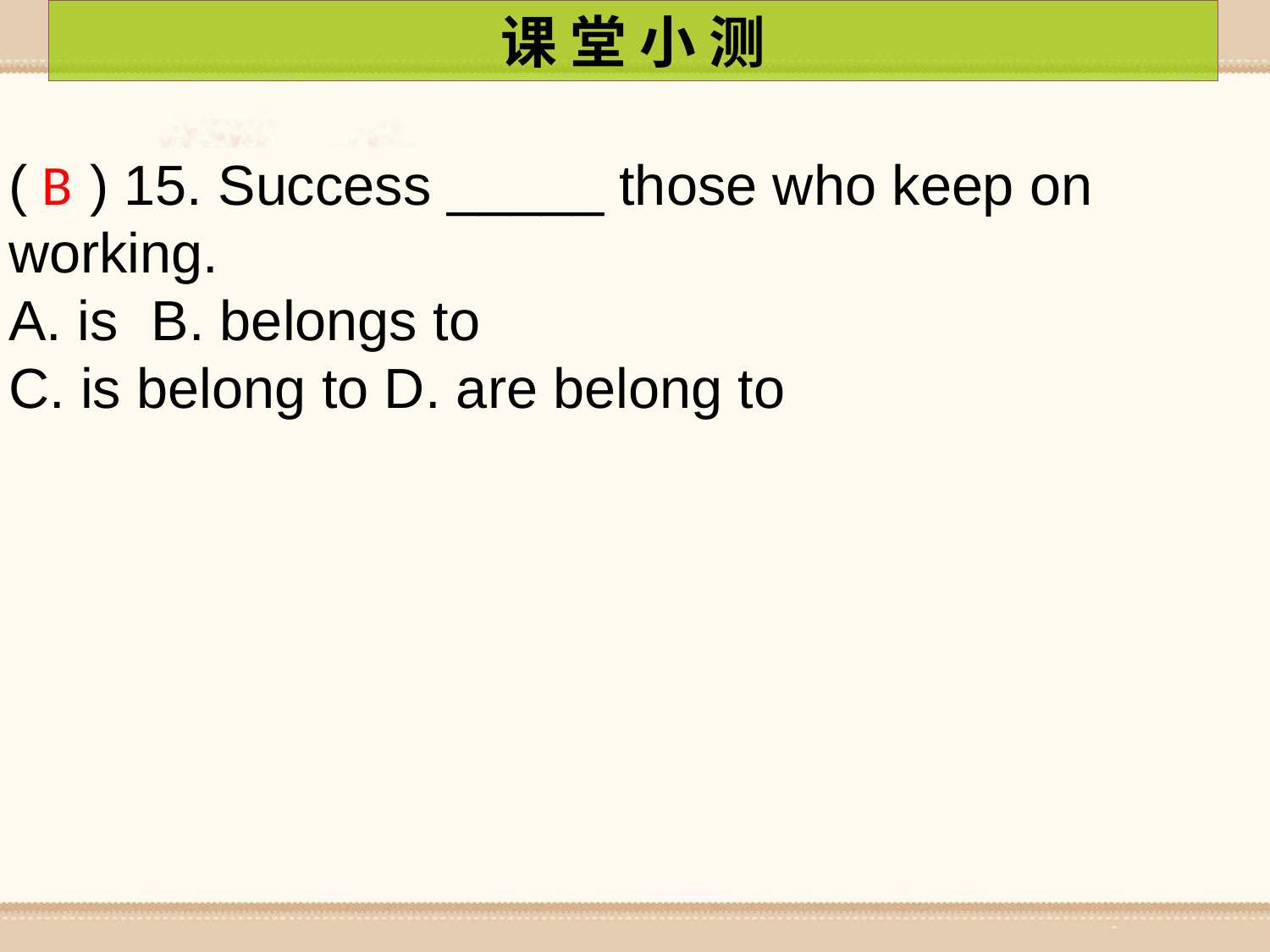

课 堂 小 测
B
(    ) 15. Success _____ those who keep on working.
A. is	 B. belongs to
C. is belong to D. are belong to